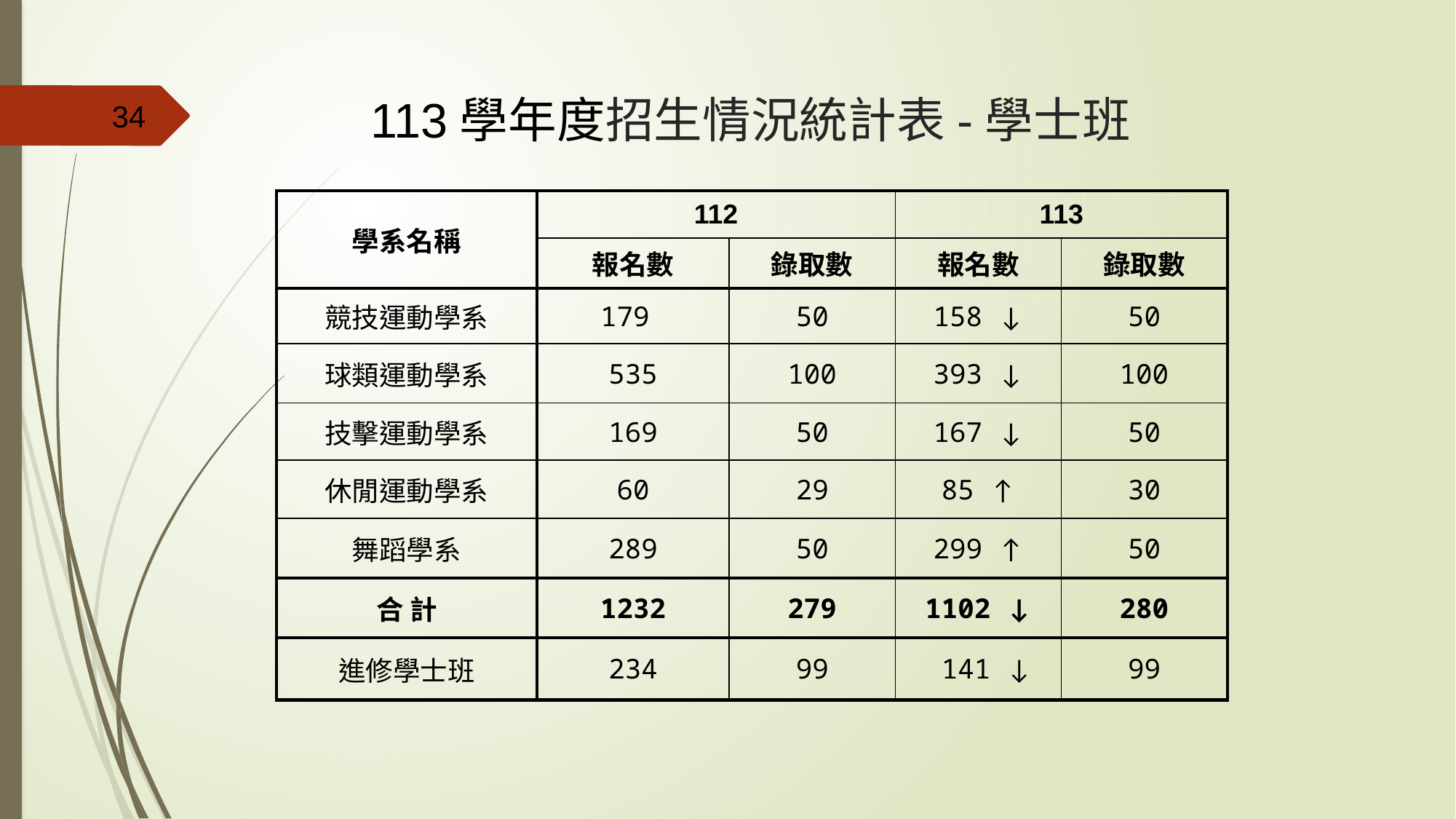

# 113學年度招生情況統計表-學士班
34
| 學系名稱 | 112 |  | 113 |  |
| --- | --- | --- | --- | --- |
|  | 報名數 | 錄取數 | 報名數 | 錄取數 |
| 競技運動學系 | 179 | 50 | 158 ↓ | 50 |
| 球類運動學系 | 535 | 100 | 393 ↓ | 100 |
| 技擊運動學系 | 169 | 50 | 167 ↓ | 50 |
| 休閒運動學系 | 60 | 29 | 85 ↑ | 30 |
| 舞蹈學系 | 289 | 50 | 299 ↑ | 50 |
| 合 計 | 1232 | 279 | 1102 ↓ | 280 |
| 進修學士班 | 234 | 99 | 141 ↓ | 99 |